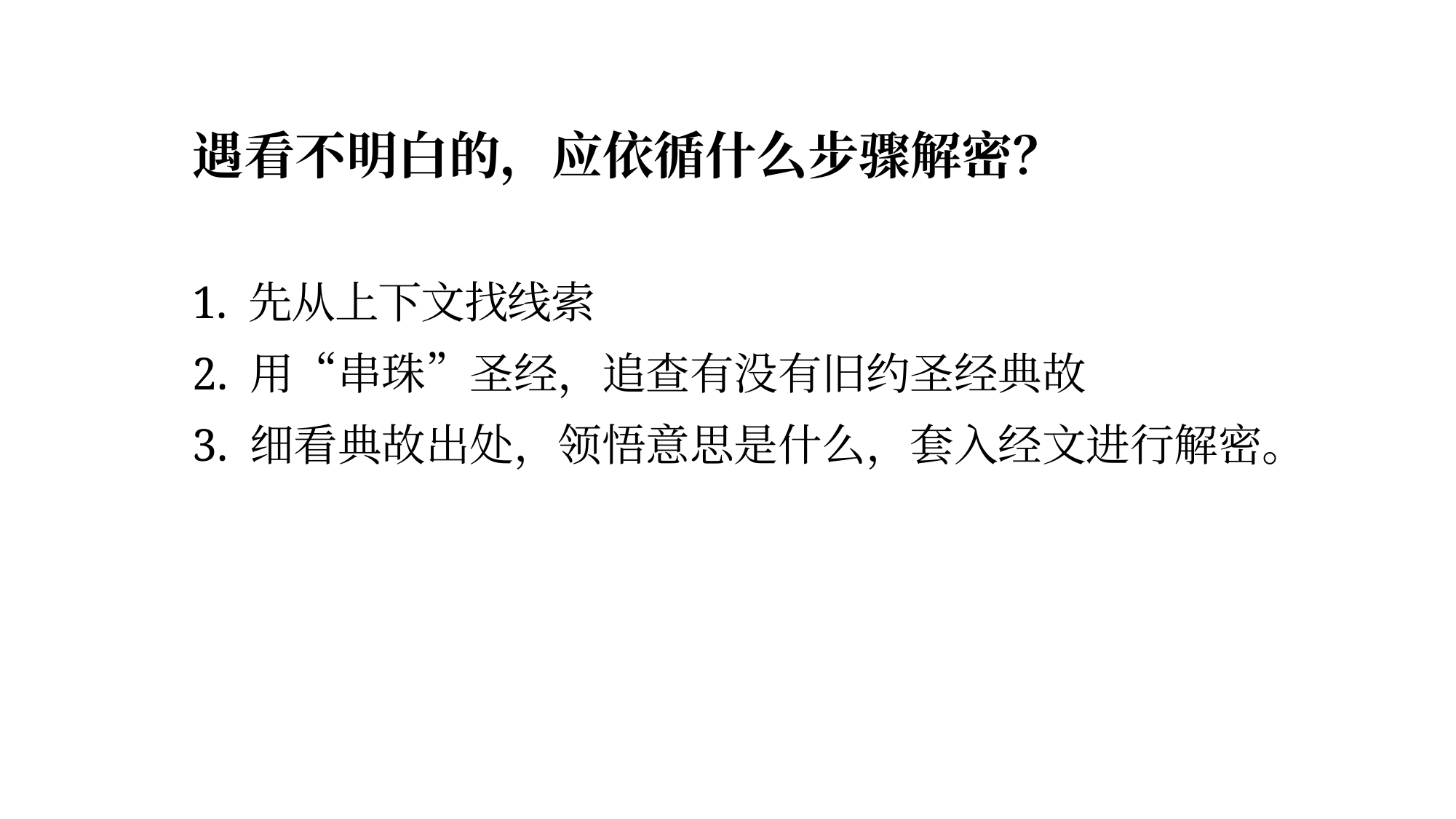

# 遇看不明白的，应依循什么步骤解密？ 1. 先从上下文找线索 2. 用“串珠”圣经，追查有没有旧约圣经典故 3. 细看典故出处，领悟意思是什么，套入经文进行解密。